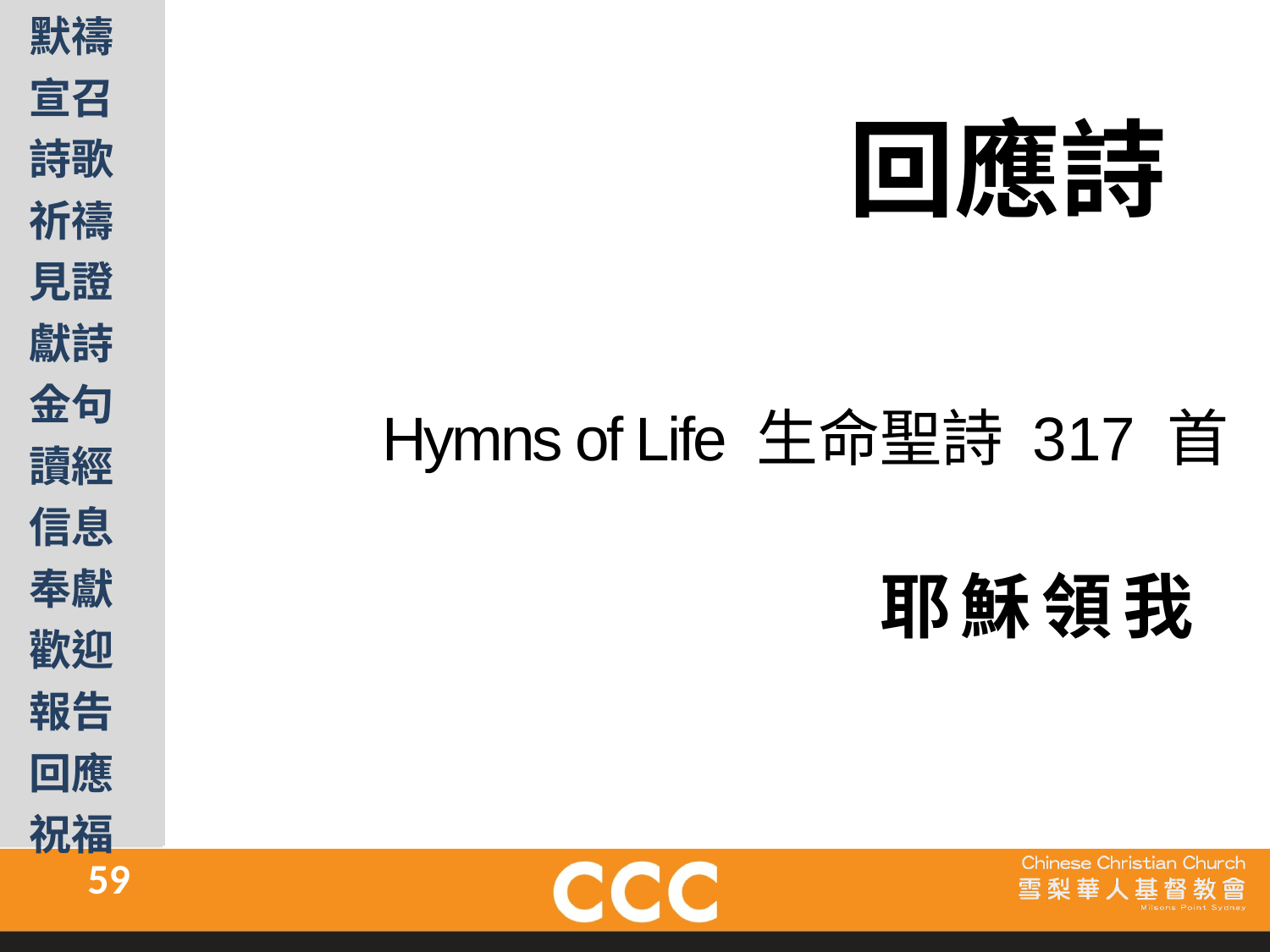

回應詩
Hymns of Life 生命聖詩 317 首
耶穌領我
59